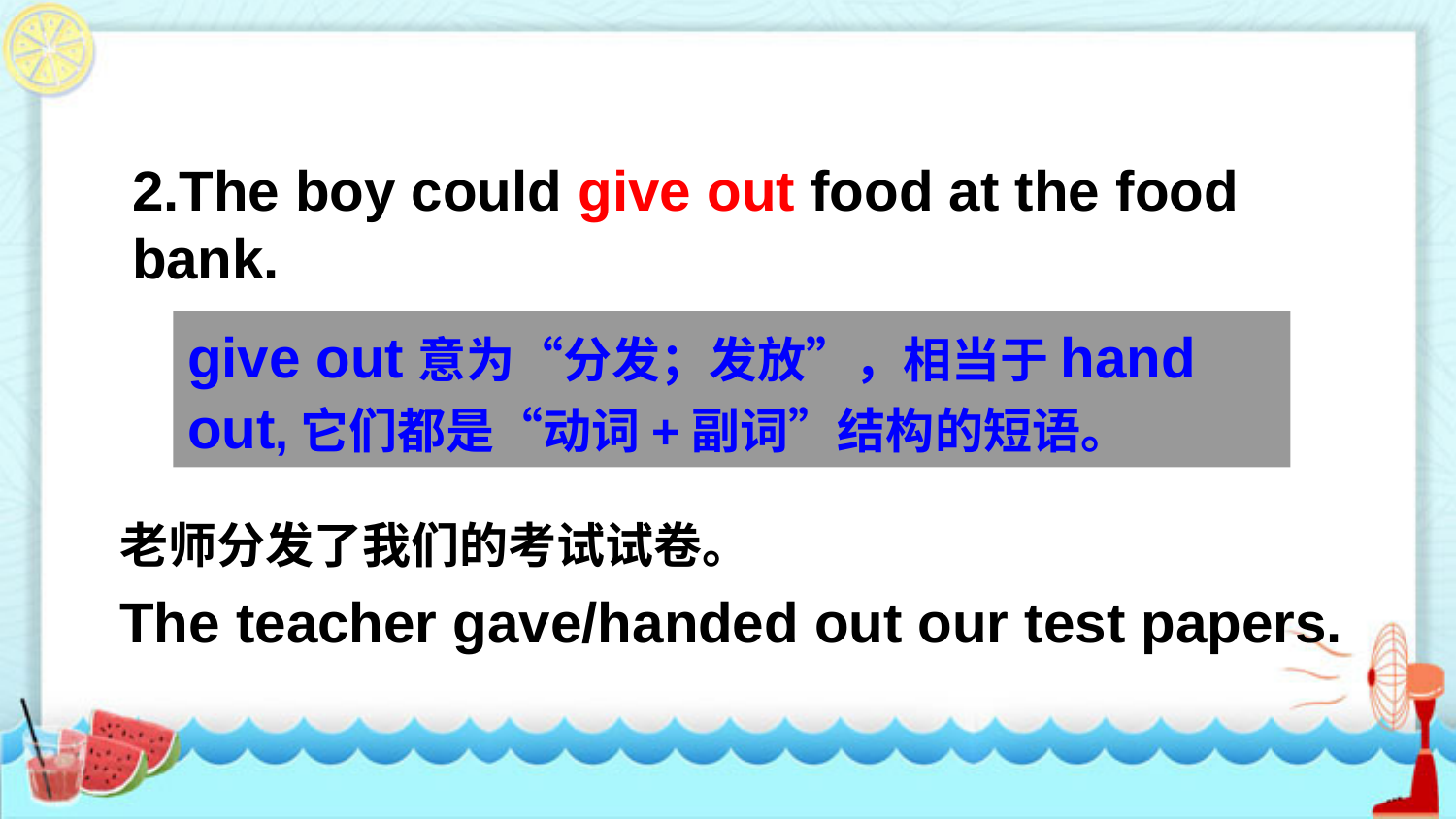

2.The boy could give out food at the food bank.
give out意为“分发；发放”，相当于hand out,它们都是“动词+副词”结构的短语。
老师分发了我们的考试试卷。
The teacher gave/handed out our test papers.